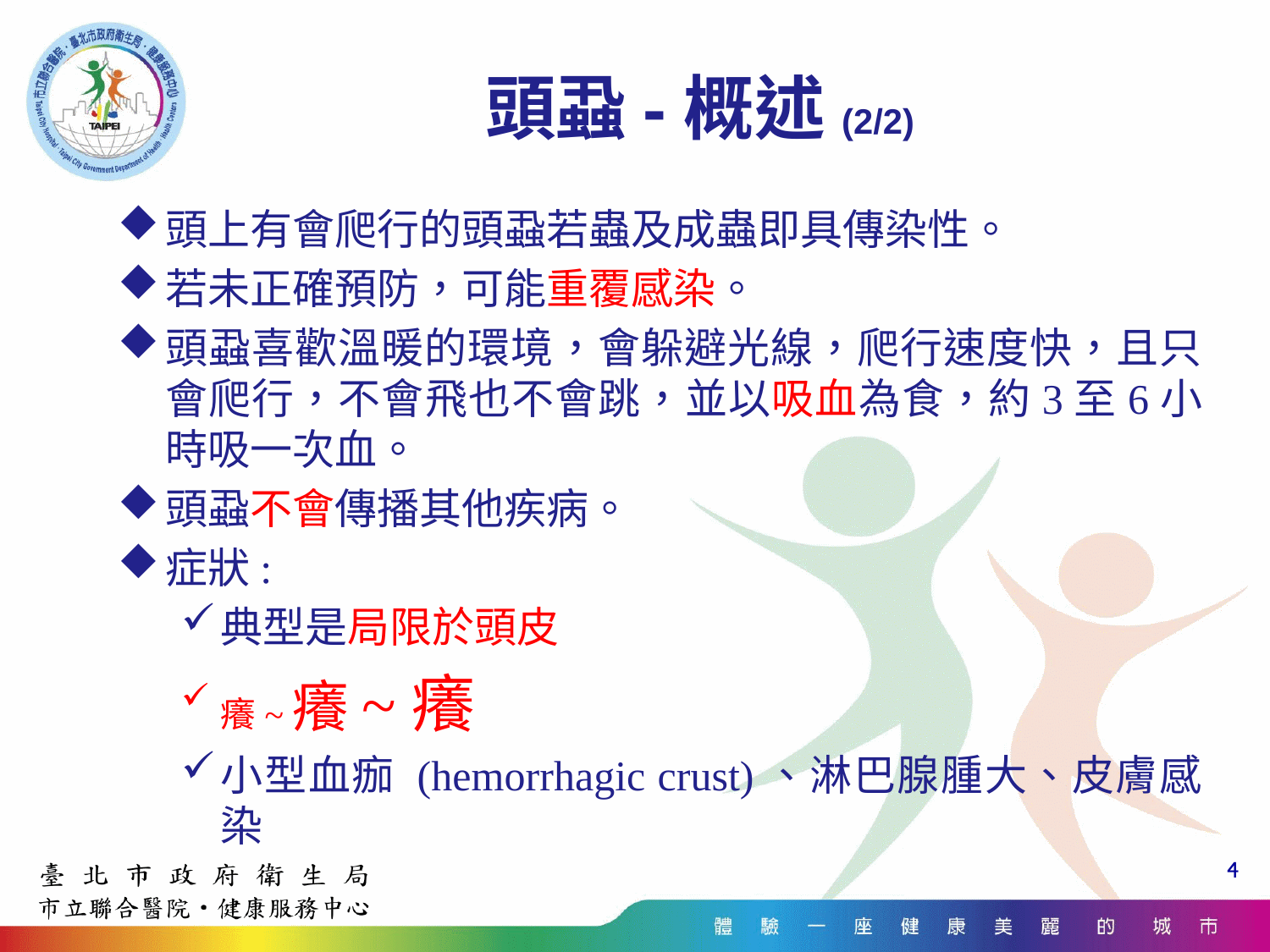

# 頭蝨-概述(2/2)
頭上有會爬行的頭蝨若蟲及成蟲即具傳染性。
若未正確預防，可能重覆感染。
頭蝨喜歡溫暖的環境，會躲避光線，爬行速度快，且只會爬行，不會飛也不會跳，並以吸血為食，約3至6小時吸一次血。
頭蝨不會傳播其他疾病。
症狀:
典型是局限於頭皮
癢~癢~癢
小型血痂 (hemorrhagic crust)、淋巴腺腫大、皮膚感染

4